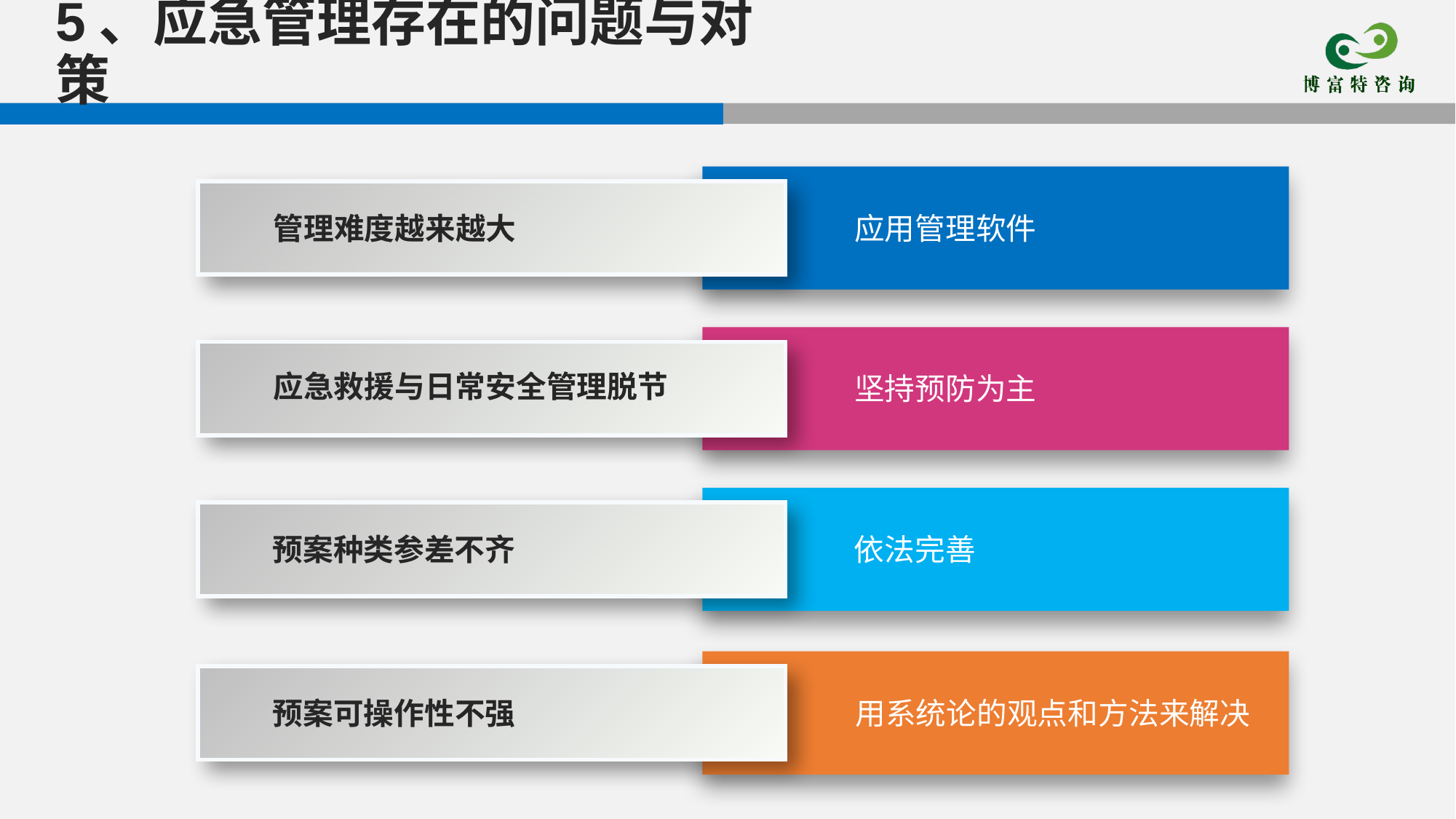

5、应急管理存在的问题与对策

管理难度越来越大
应用管理软件

应急救援与日常安全管理脱节
坚持预防为主

预案种类参差不齐
依法完善

预案可操作性不强
用系统论的观点和方法来解决